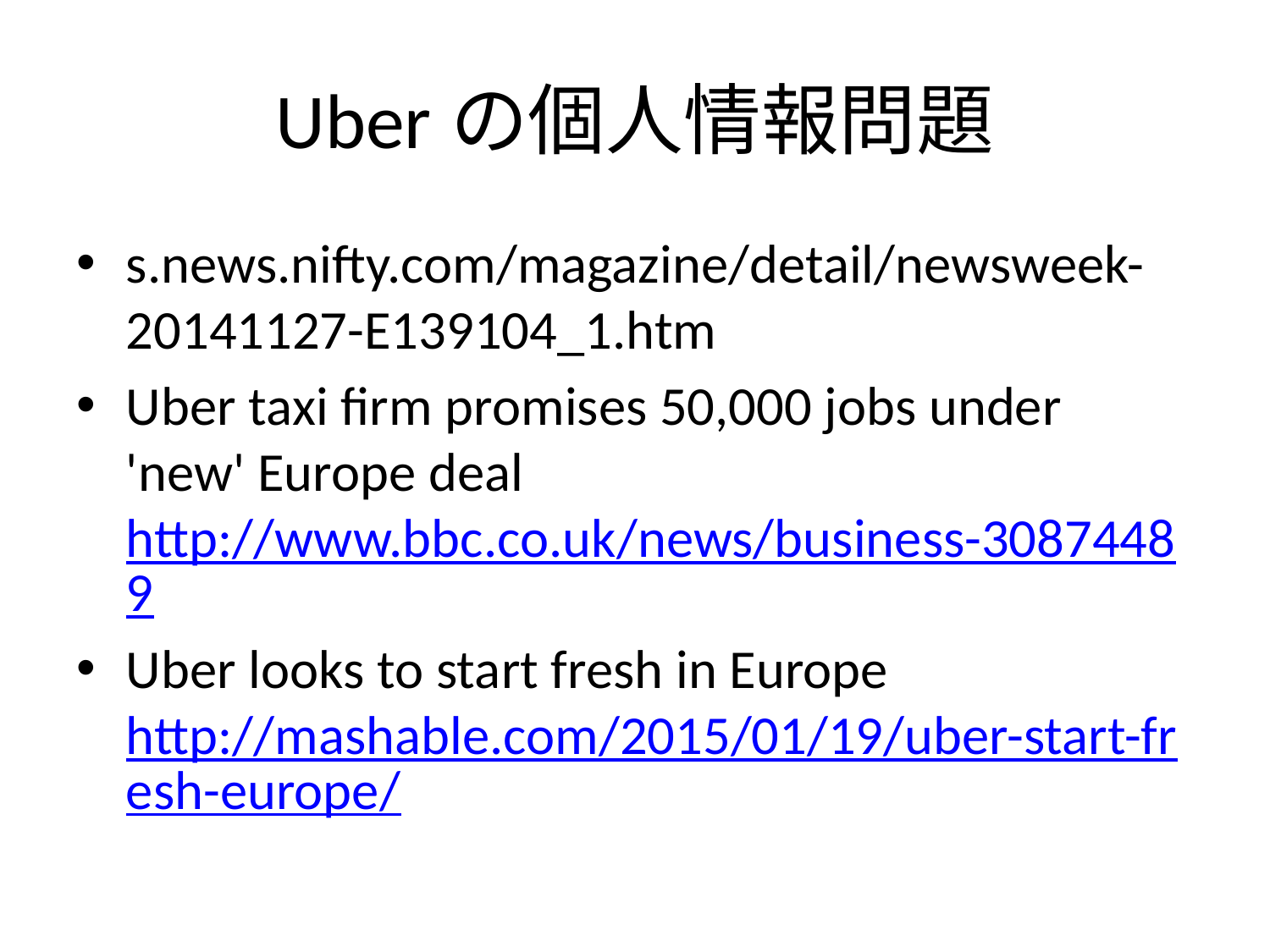

# Uberの個人情報問題
s.news.nifty.com/magazine/detail/newsweek-20141127-E139104_1.htm
Uber taxi firm promises 50,000 jobs under 'new' Europe deal http://www.bbc.co.uk/news/business-30874489
Uber looks to start fresh in Europe http://mashable.com/2015/01/19/uber-start-fresh-europe/